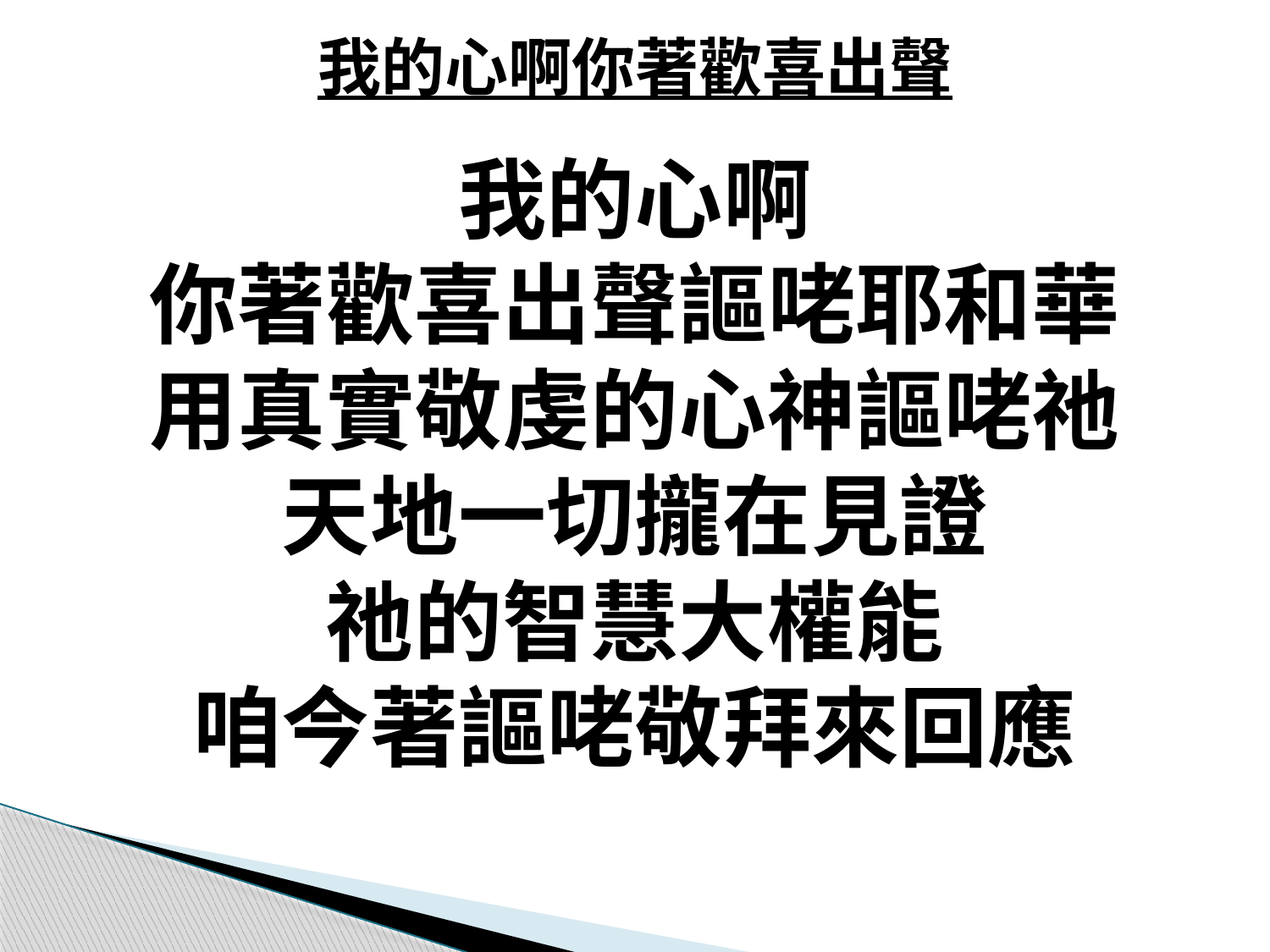

我的心啊你著歡喜出聲
# 我的心啊 你著歡喜出聲謳咾耶和華 用真實敬虔的心神謳咾祂 天地一切攏在見證 祂的智慧大權能 咱今著謳咾敬拜來回應